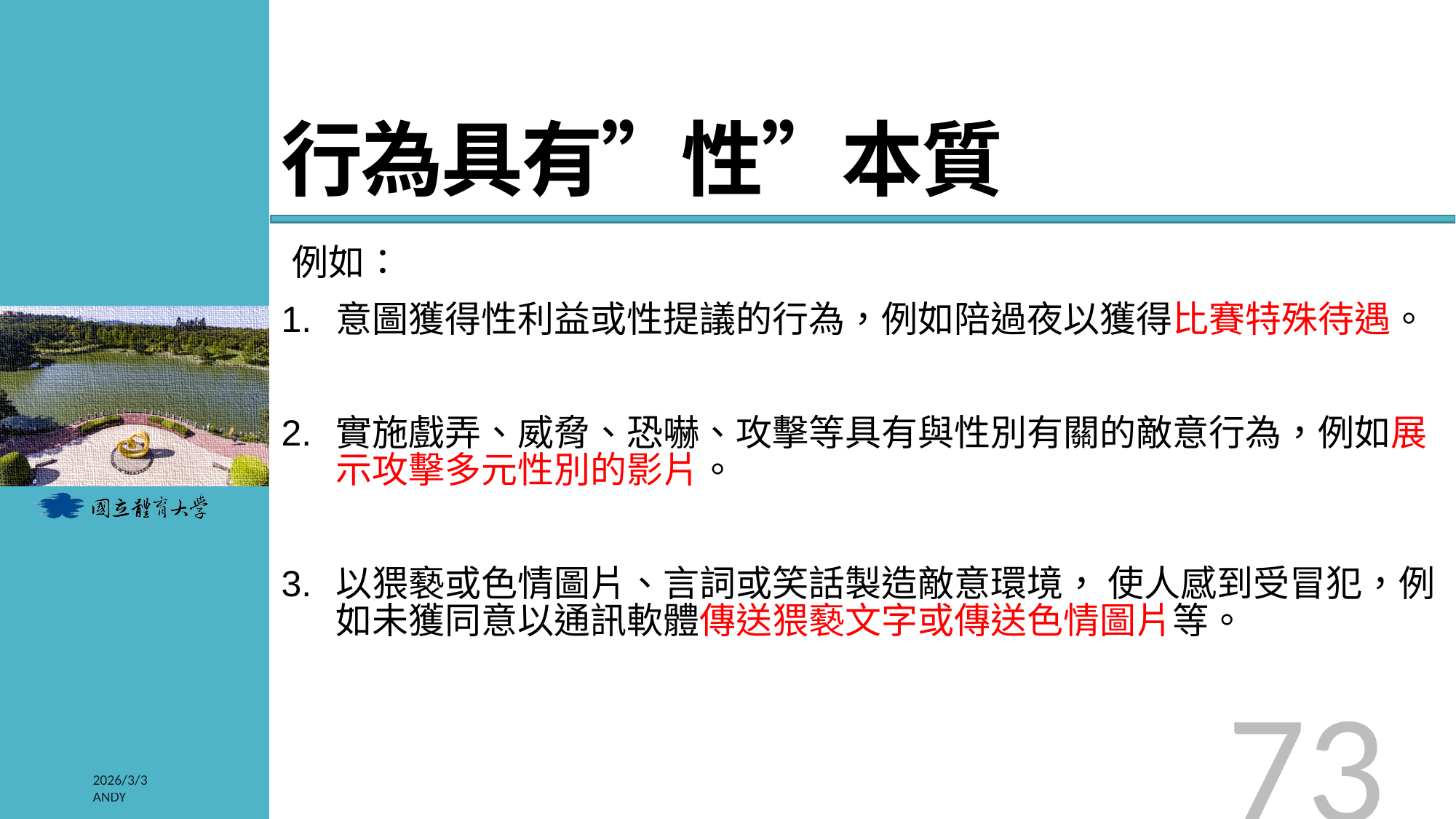

# 行為具有”性”本質
例如：
意圖獲得性利益或性提議的行為，例如陪過夜以獲得比賽特殊待遇。

實施戲弄、威脅、恐嚇、攻擊等具有與性別有關的敵意行為，例如展示攻擊多元性別的影片。

以猥褻或色情圖片、言詞或笑話製造敵意環境， 使人感到受冒犯，例如未獲同意以通訊軟體傳送猥褻文字或傳送色情圖片等。
73
2026/3/3
Andy